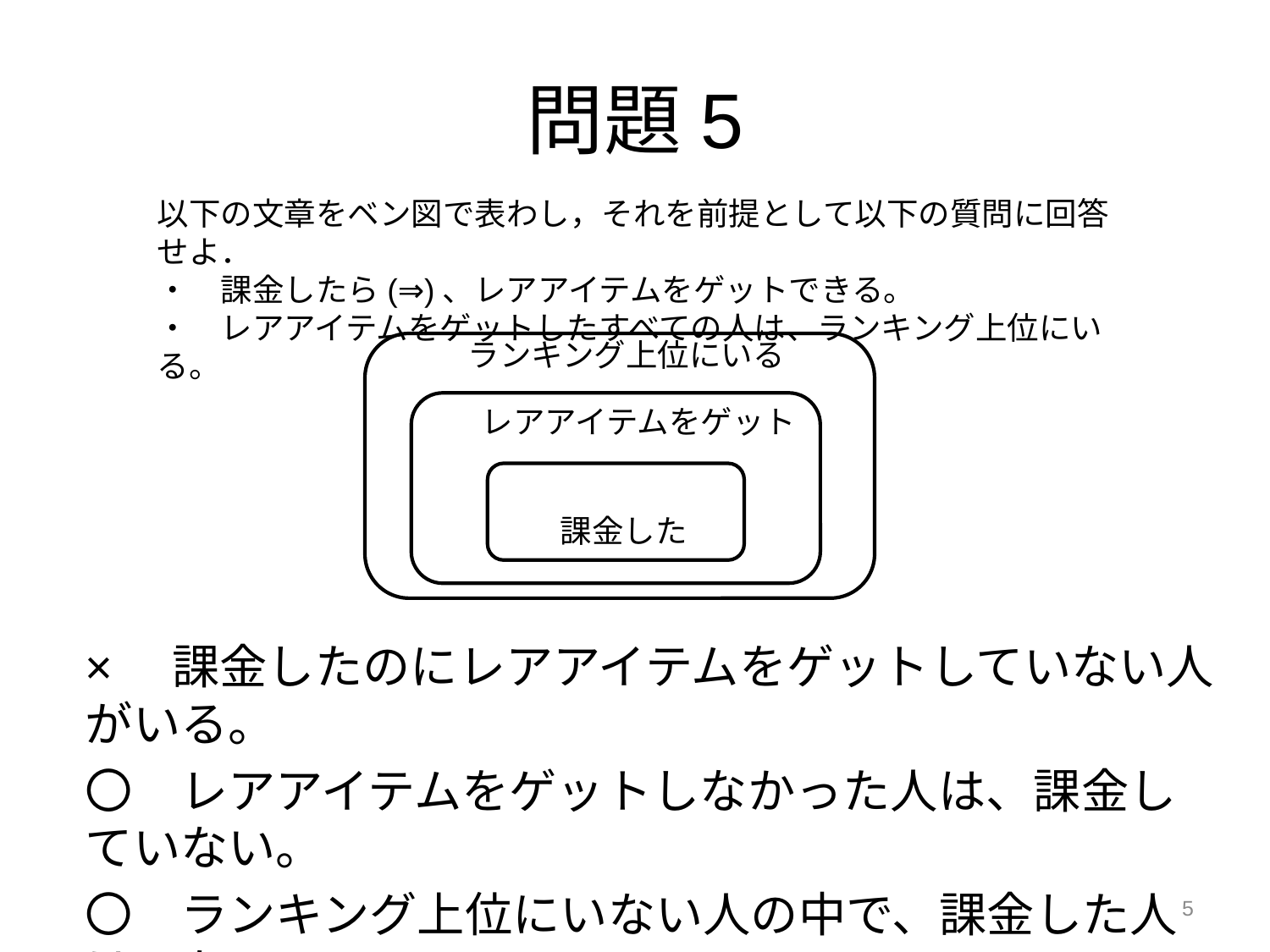

# 問題5
以下の文章をベン図で表わし，それを前提として以下の質問に回答せよ．
・　課金したら(⇒)、レアアイテムをゲットできる。
・　レアアイテムをゲットしたすべての人は、ランキング上位にいる。
ランキング上位にいる

レアアイテムをゲット

課金した
×　課金したのにレアアイテムをゲットしていない人がいる。
〇　レアアイテムをゲットしなかった人は、課金していない。
〇　ランキング上位にいない人の中で、課金した人はいない。
5